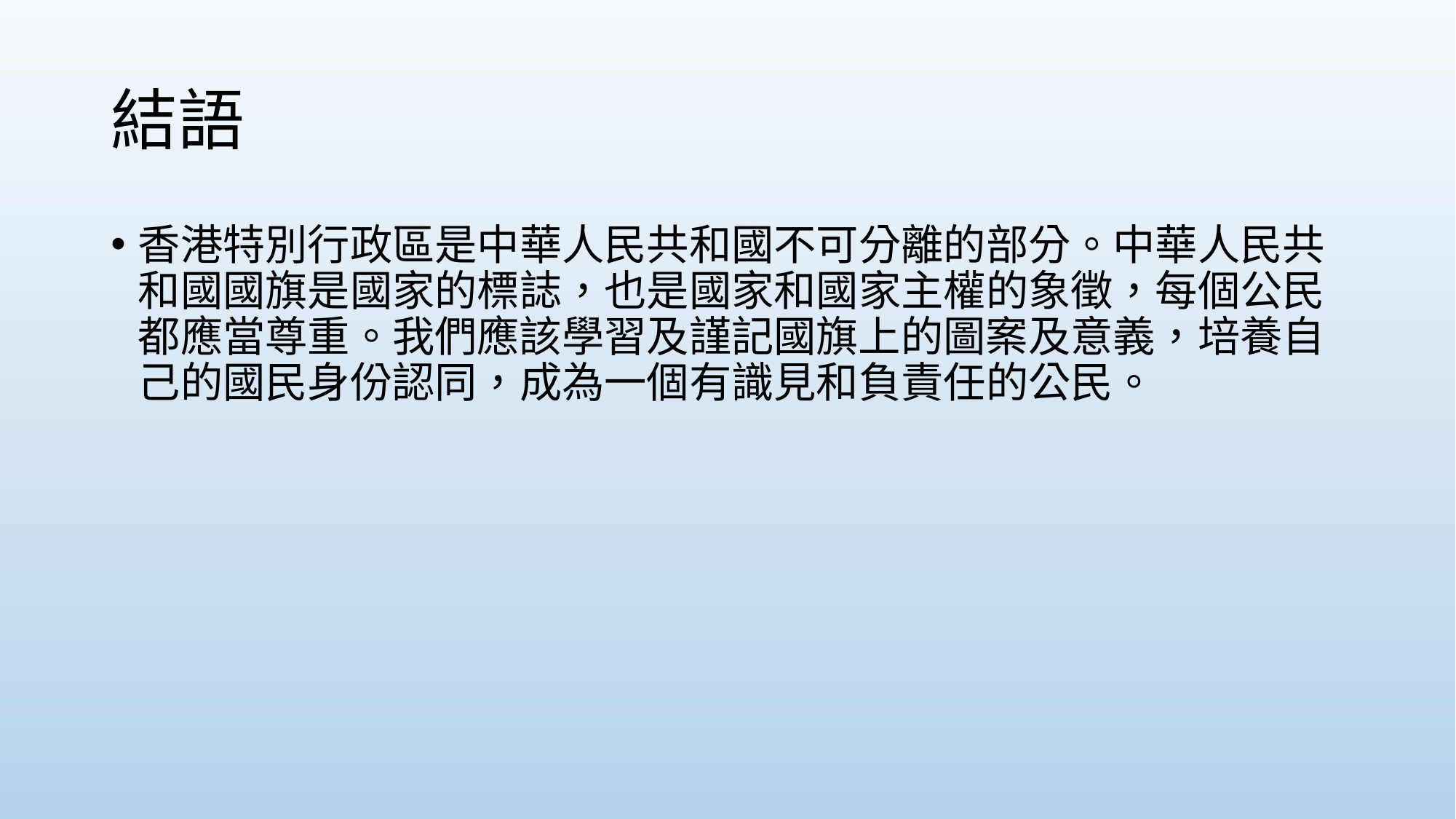

# 結語
香港特別行政區是中華人民共和國不可分離的部分。中華人民共和國國旗是國家的標誌，也是國家和國家主權的象徵，每個公民都應當尊重。我們應該學習及謹記國旗上的圖案及意義，培養自己的國民身份認同，成為一個有識見和負責任的公民。